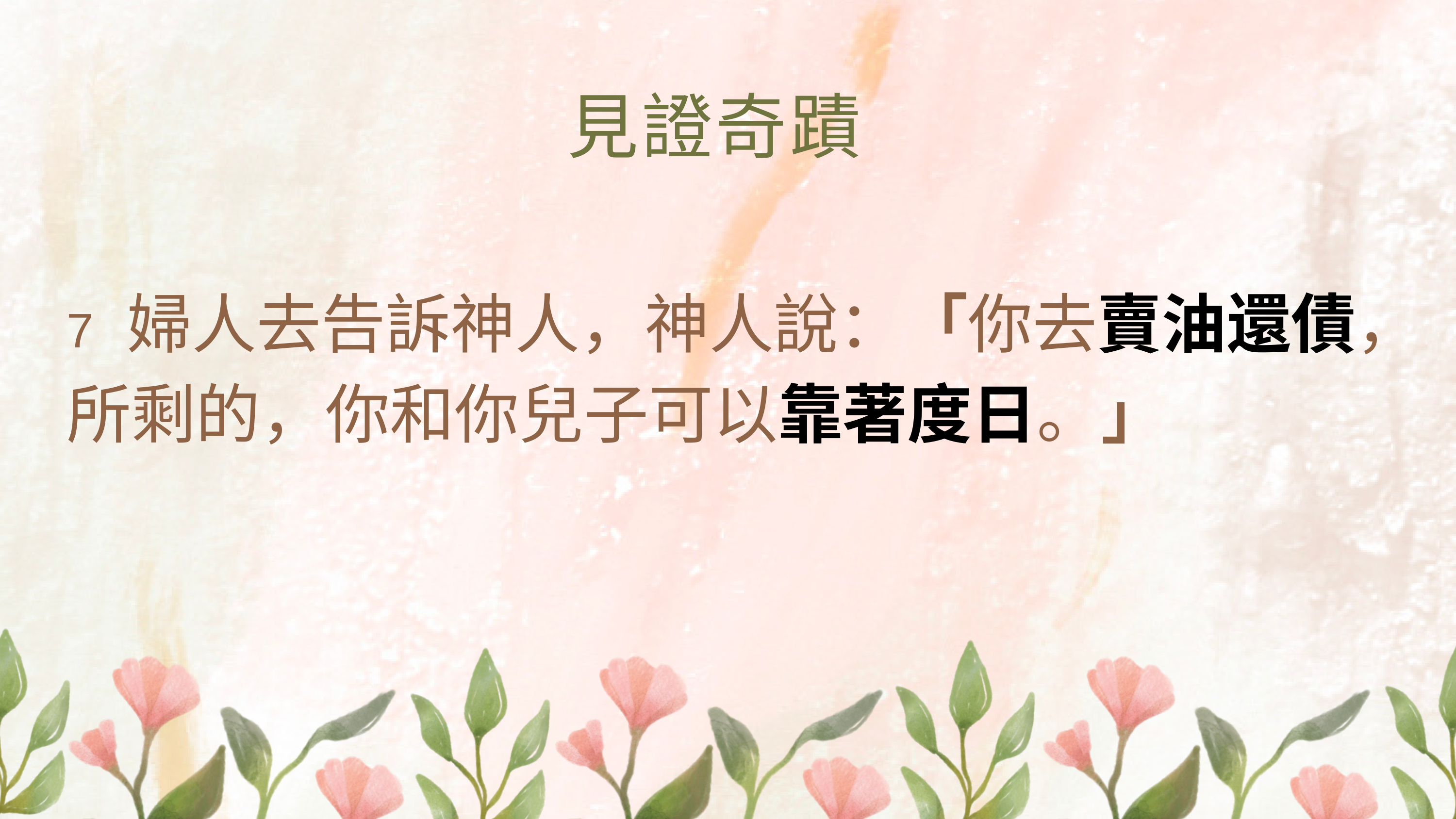

見證奇蹟
7 婦人去告訴神人，神人說：「你去賣油還債，所剩的，你和你兒子可以靠著度日。」